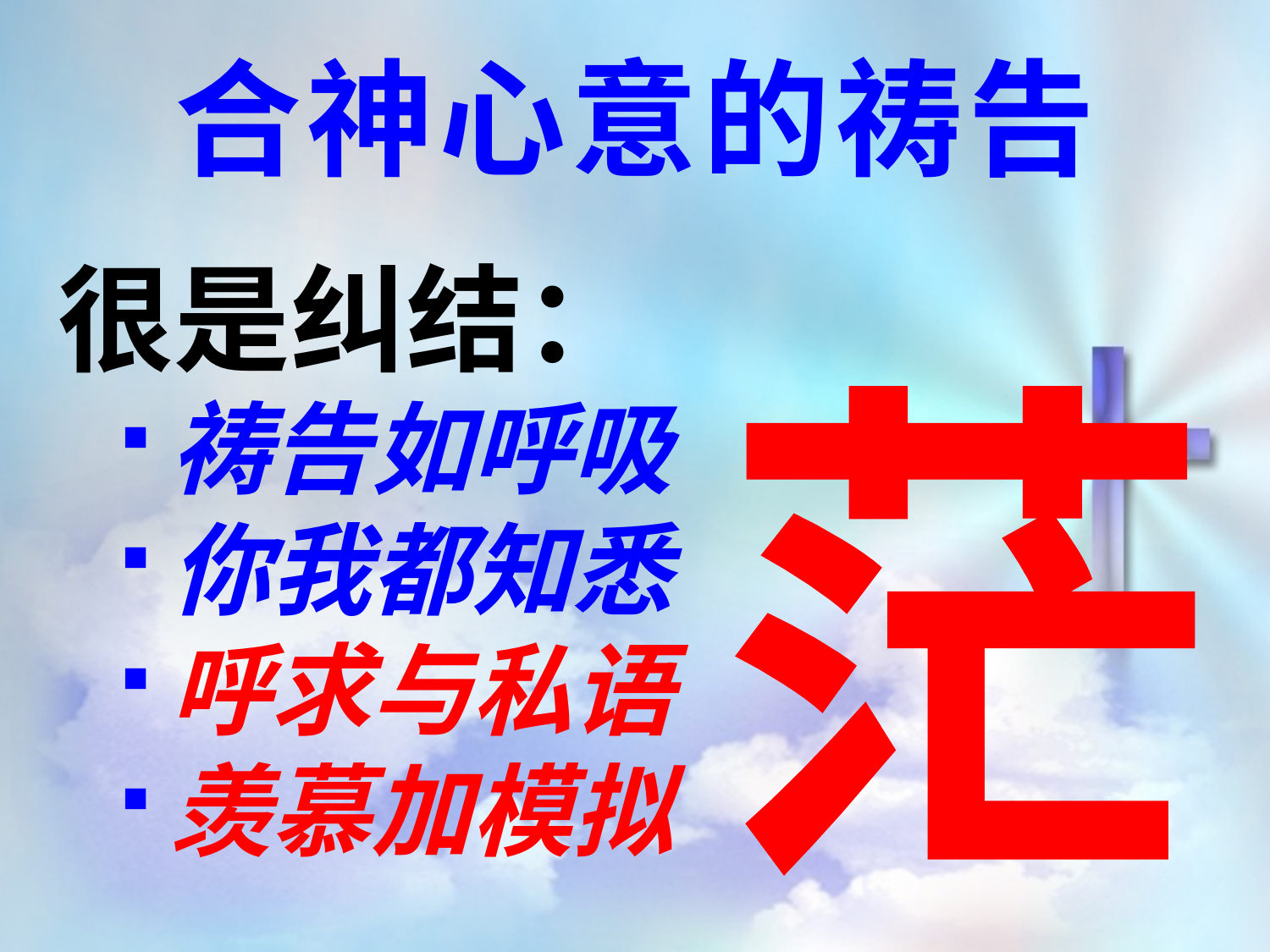

合神心意的祷告
很是纠结：
祷告如呼吸
你我都知悉
呼求与私语
羡慕加模拟
茫